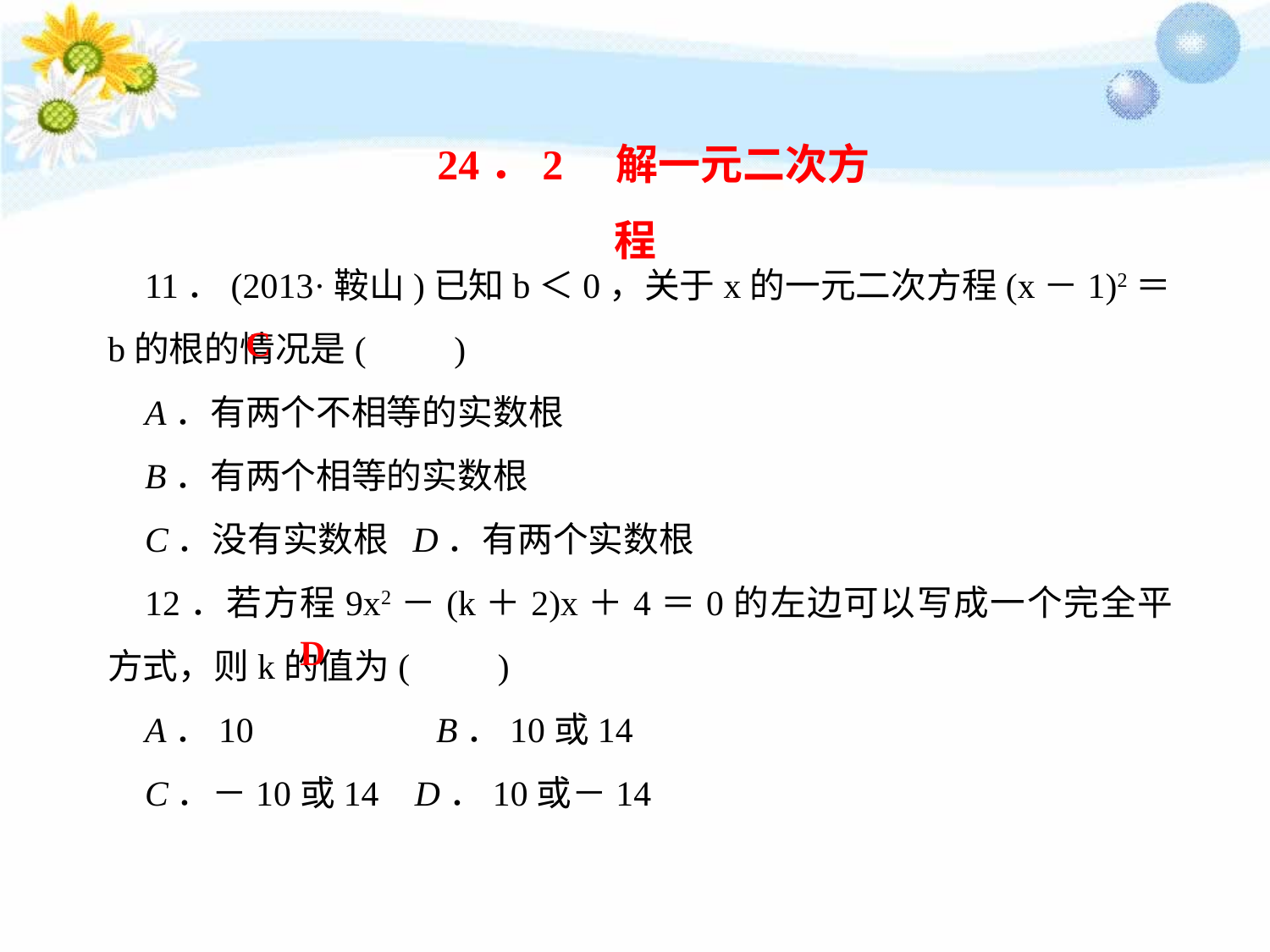

24．2　解一元二次方程
11．(2013·鞍山)已知b＜0，关于x的一元二次方程(x－1)2＝b的根的情况是(　　)
A．有两个不相等的实数根
B．有两个相等的实数根
C．没有实数根  D．有两个实数根
12．若方程9x2－(k＋2)x＋4＝0的左边可以写成一个完全平方式，则k的值为(　　)
A．10　　　　   B．10或14
C．－10或14    D．10或－14
C
D